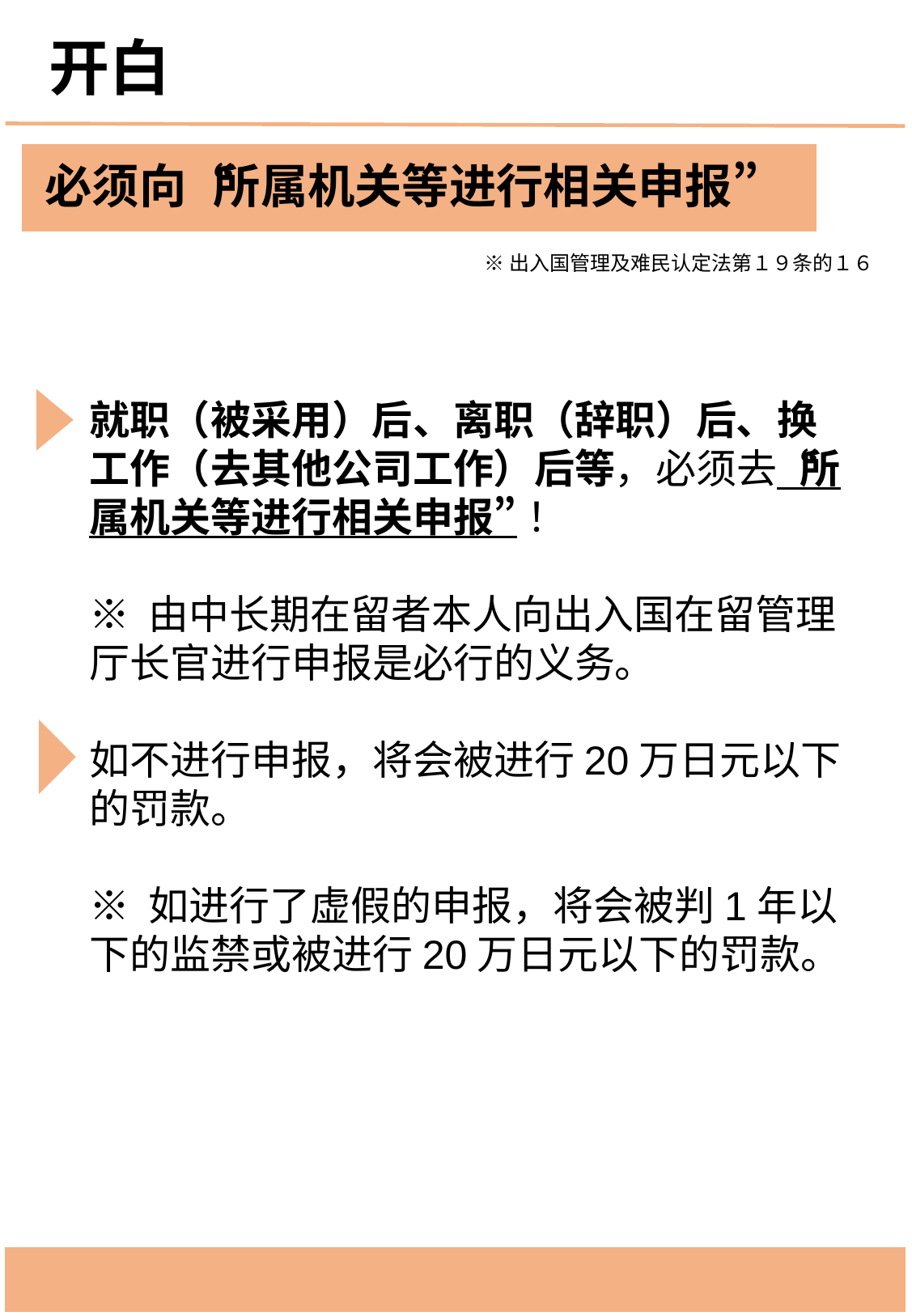

开白

必须向“所属机关等进行相关申报”
※出入国管理及难民认定法第１９条的１６
就职（被采用）后、离职（辞职）后、换工作（去其他公司工作）后等，必须去“所属机关等进行相关申报”！

※ 由中长期在留者本人向出入国在留管理厅长官进行申报是必行的义务。

如不进行申报，将会被进行20万日元以下的罚款。

※ 如进行了虚假的申报，将会被判1年以下的监禁或被进行20万日元以下的罚款。